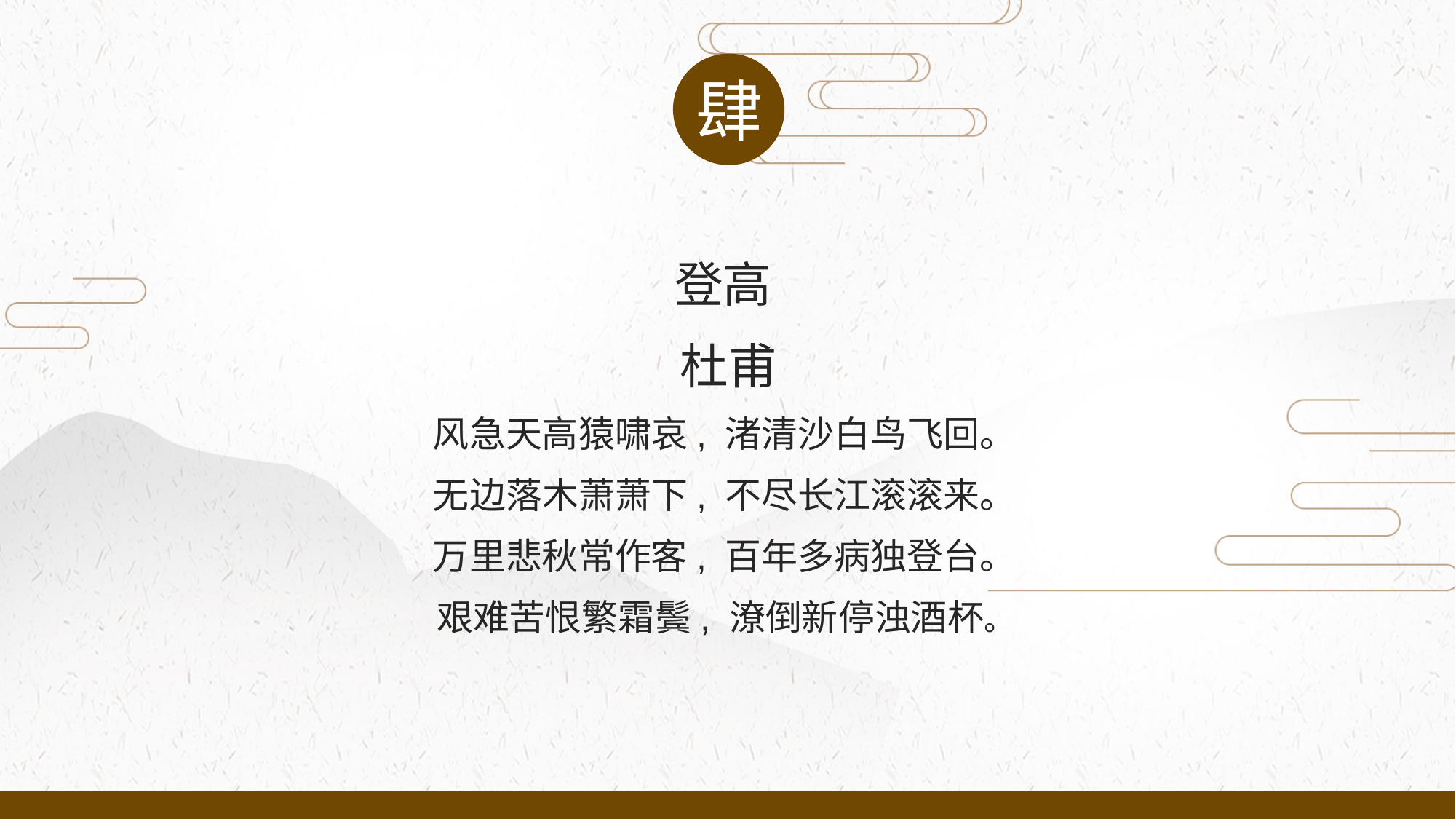

肆
登高
杜甫
风急天高猿啸哀, 渚清沙白鸟飞回。
无边落木萧萧下, 不尽长江滚滚来。
万里悲秋常作客, 百年多病独登台。
艰难苦恨繁霜鬓, 潦倒新停浊酒杯。